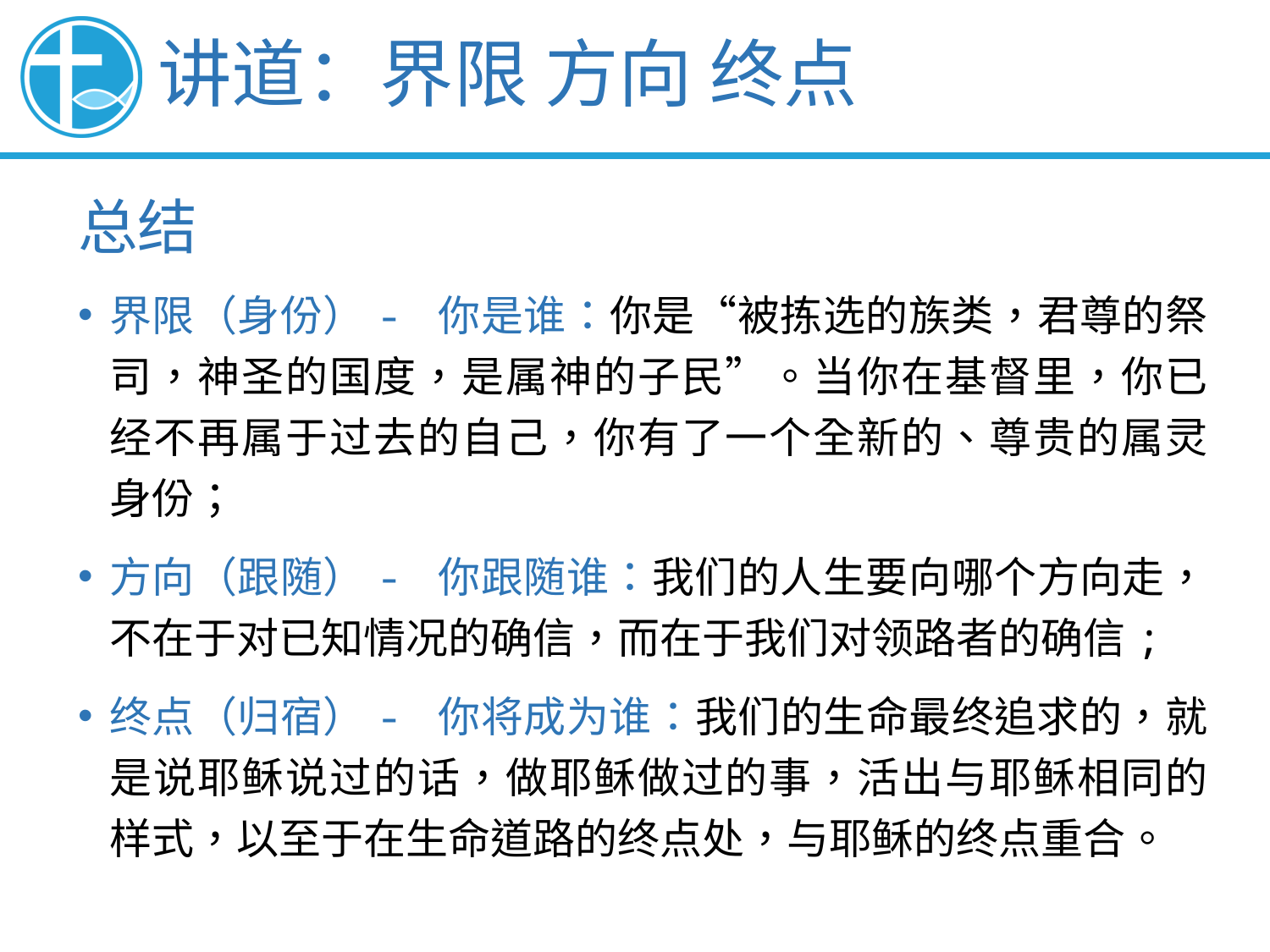

讲道：界限 方向 终点
总结
界限（身份）- 你是谁：你是“被拣选的族类，君尊的祭司，神圣的国度，是属神的子民”。当你在基督里，你已经不再属于过去的自己，你有了一个全新的、尊贵的属灵身份；
方向（跟随）- 你跟随谁：我们的人生要向哪个方向走，不在于对已知情况的确信，而在于我们对领路者的确信;
终点（归宿）- 你将成为谁：我们的生命最终追求的，就是说耶稣说过的话，做耶稣做过的事，活出与耶稣相同的样式，以至于在生命道路的终点处，与耶稣的终点重合。